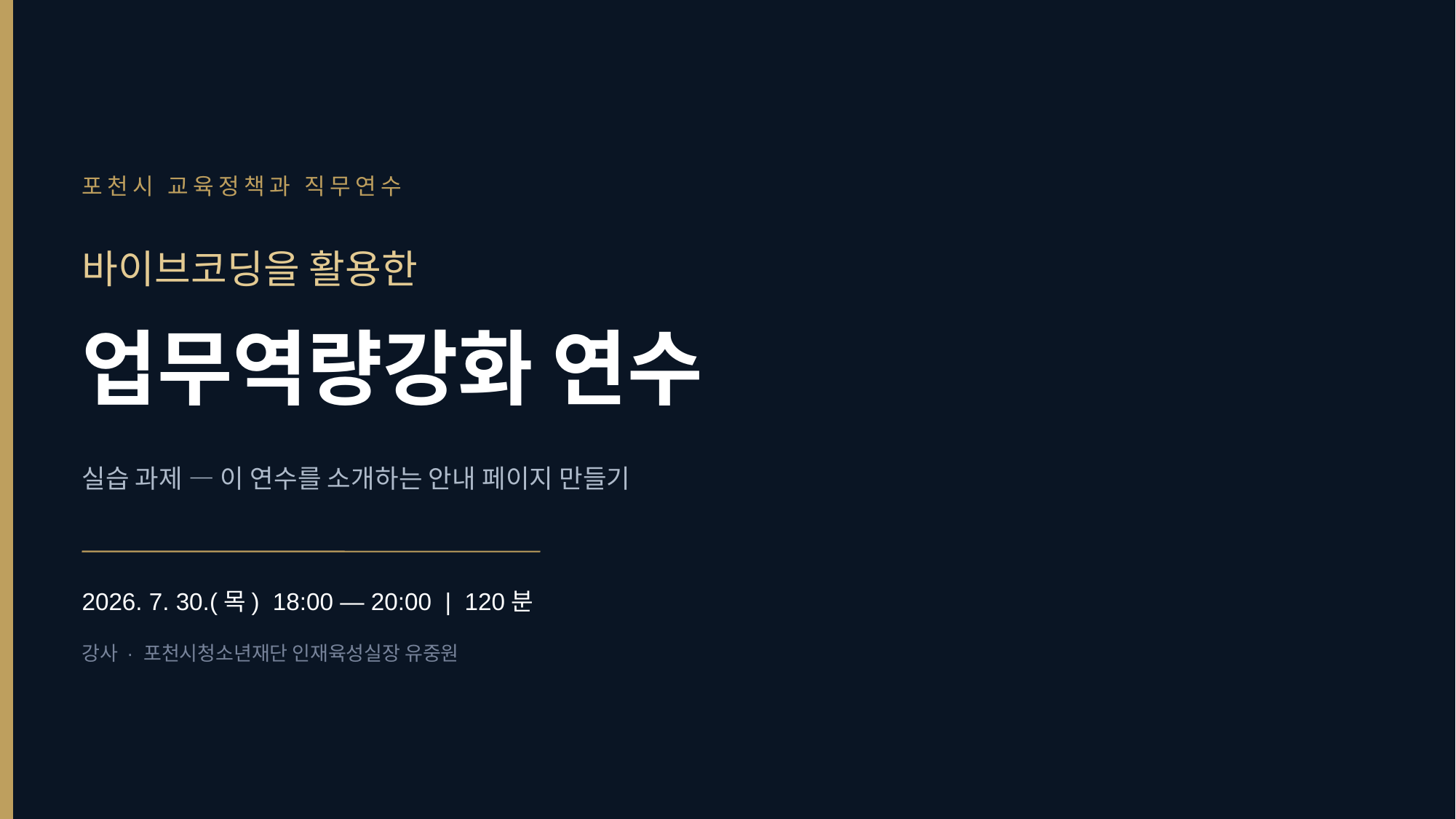

포천시 교육정책과 직무연수
바이브코딩을 활용한
업무역량강화 연수
실습 과제 — 이 연수를 소개하는 안내 페이지 만들기

2026. 7. 30.(목)  18:00 — 20:00  |  120분
강사 · 포천시청소년재단 인재육성실장 유중원